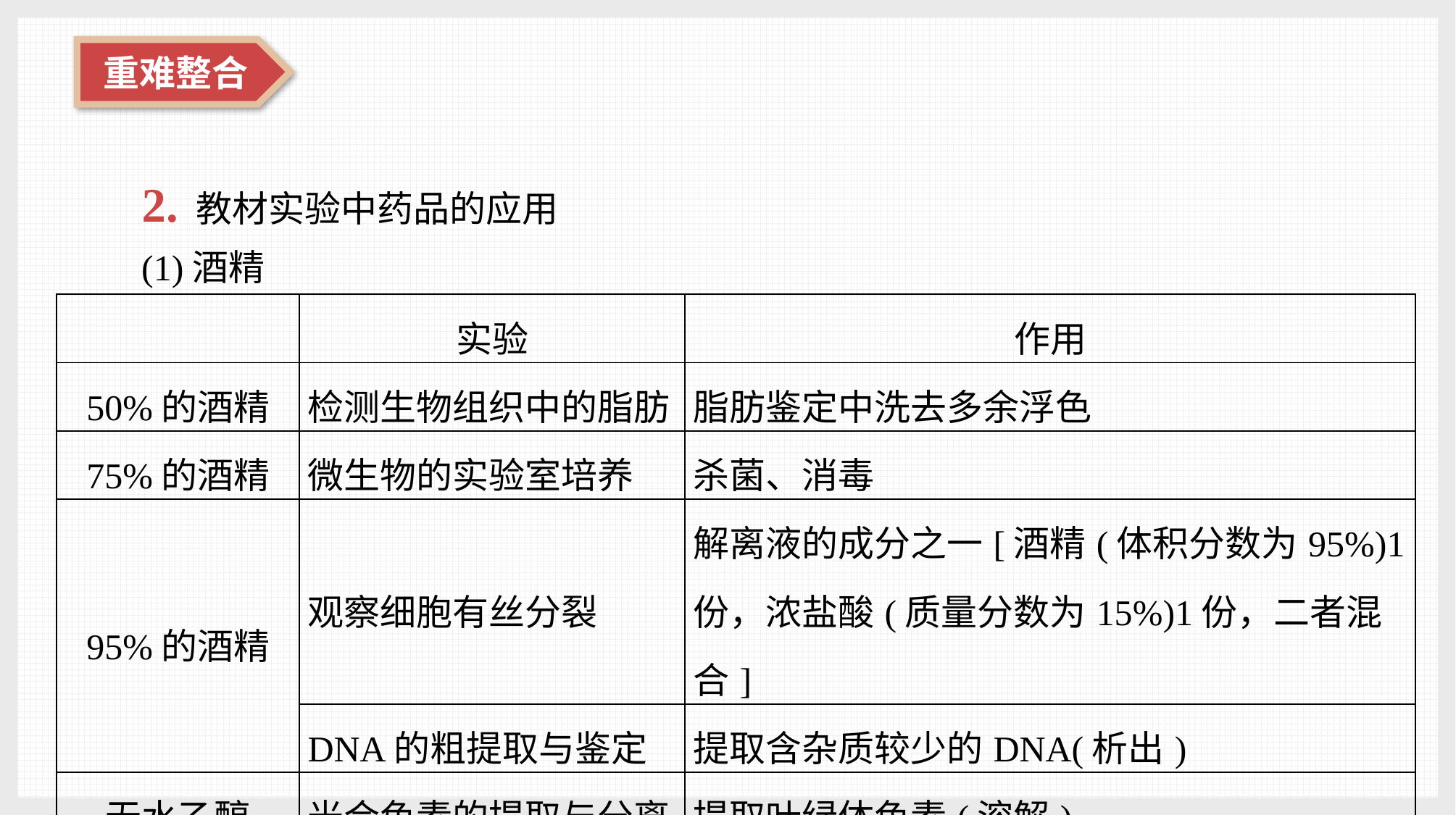

2. 教材实验中药品的应用
(1)酒精
|  | 实验 | 作用 |
| --- | --- | --- |
| 50%的酒精 | 检测生物组织中的脂肪 | 脂肪鉴定中洗去多余浮色 |
| 75%的酒精 | 微生物的实验室培养 | 杀菌、消毒 |
| 95%的酒精 | 观察细胞有丝分裂 | 解离液的成分之一[酒精(体积分数为95%)1份，浓盐酸(质量分数为15%)1份，二者混合] |
|  | DNA的粗提取与鉴定 | 提取含杂质较少的DNA(析出) |
| 无水乙醇 | 光合色素的提取与分离 | 提取叶绿体色素(溶解) |